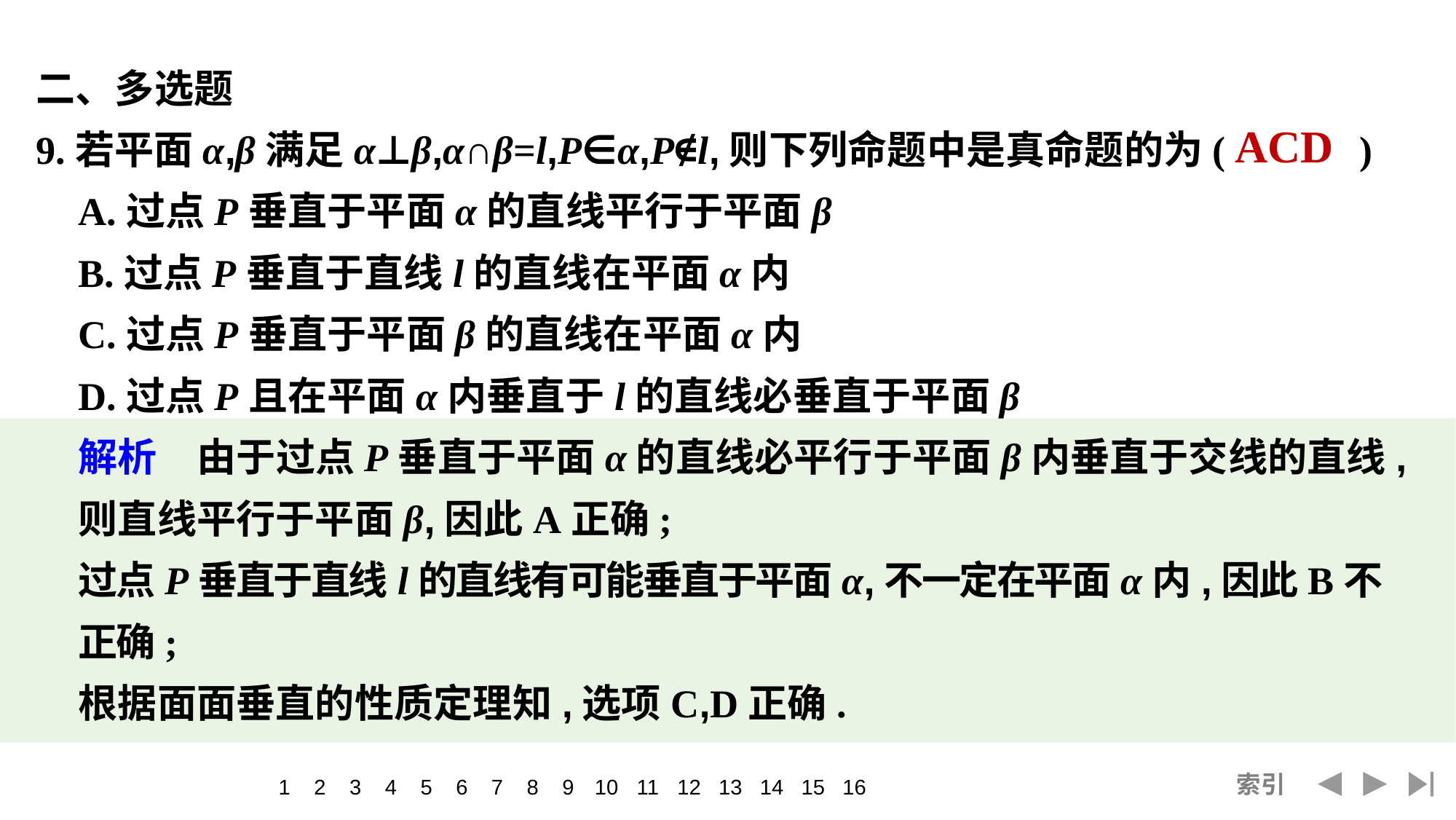

二、多选题
9.若平面α,β满足α⊥β,α∩β=l,P∈α,P∉l,则下列命题中是真命题的为(　    　)
	A.过点P垂直于平面α的直线平行于平面β
	B.过点P垂直于直线l的直线在平面α内
	C.过点P垂直于平面β的直线在平面α内
	D.过点P且在平面α内垂直于l的直线必垂直于平面β
	解析　由于过点P垂直于平面α的直线必平行于平面β内垂直于交线的直线,则直线平行于平面β,因此A正确;
	过点P垂直于直线l的直线有可能垂直于平面α,不一定在平面α内,因此B不正确;
	根据面面垂直的性质定理知,选项C,D正确.
ACD